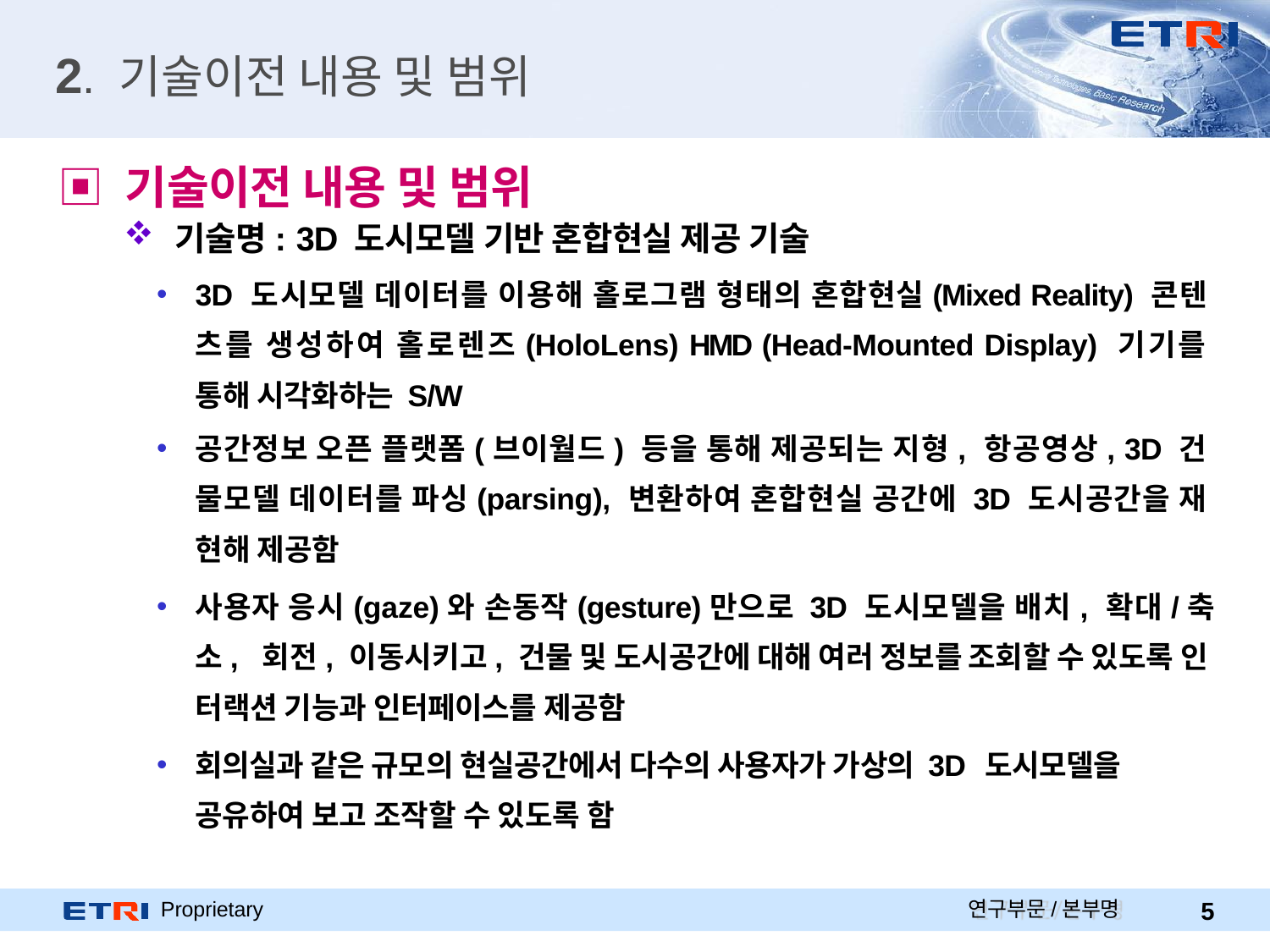

# 2. 기술이전 내용 및 범위
▣ 기술이전 내용 및 범위
기술명: 3D 도시모델 기반 혼합현실 제공 기술
3D 도시모델 데이터를 이용해 홀로그램 형태의 혼합현실(Mixed Reality) 콘텐  츠를 생성하여 홀로렌즈(HoloLens) HMD (Head-Mounted Display) 기기를  통해 시각화하는 S/W
공간정보 오픈 플랫폼(브이월드) 등을 통해 제공되는 지형, 항공영상, 3D 건  물모델 데이터를 파싱(parsing), 변환하여 혼합현실 공간에 3D 도시공간을 재  현해 제공함
사용자 응시(gaze)와 손동작(gesture)만으로 3D 도시모델을 배치, 확대/축소,  회전, 이동시키고, 건물 및 도시공간에 대해 여러 정보를 조회할 수 있도록 인  터랙션 기능과 인터페이스를 제공함
회의실과 같은 규모의 현실공간에서 다수의 사용자가 가상의 3D 도시모델을
공유하여 보고 조작할 수 있도록 함

Proprietary
연구부문/본부명
5